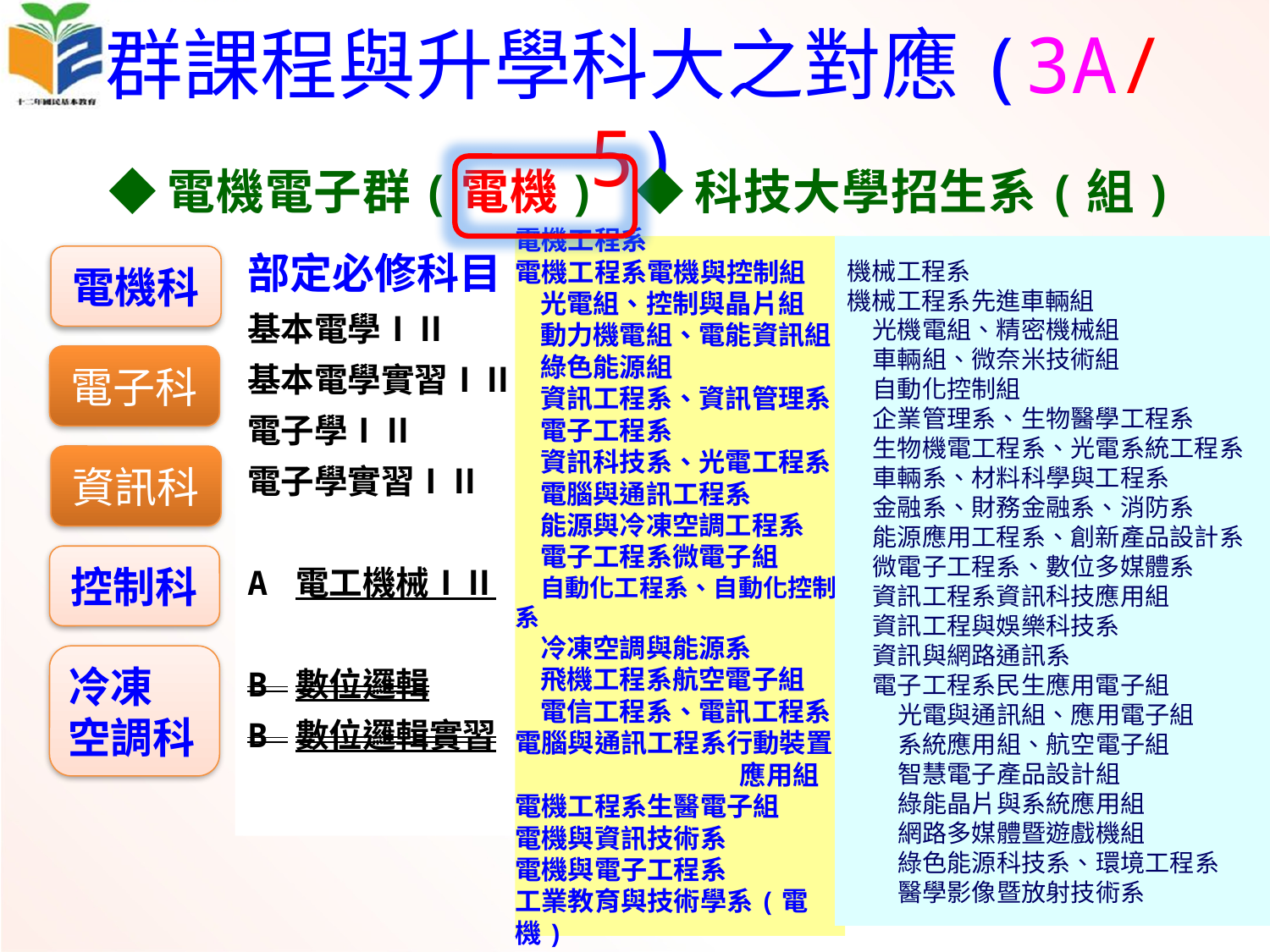

# 群課程與升學科大之對應(3A/5)
◆電機電子群(電機)

◆科技大學招生系(組)
部定必修科目
基本電學ⅠⅡ
基本電學實習ⅠⅡ、
電子學ⅠⅡ
電子學實習ⅠⅡ

A 電工機械ⅠⅡ

B 數位邏輯
B 數位邏輯實習

電機工程系
電機工程系電機與控制組
光電組、控制與晶片組
動力機電組、電能資訊組
綠色能源組
資訊工程系、資訊管理系
電子工程系
資訊科技系、光電工程系
電腦與通訊工程系
能源與冷凍空調工程系
電子工程系微電子組
自動化工程系、自動化控制系
冷凍空調與能源系
飛機工程系航空電子組
電信工程系、電訊工程系
電腦與通訊工程系行動裝置應用組
電機工程系生醫電子組
電機與資訊技術系
電機與電子工程系
工業教育與技術學系(電機)
機械工程系
機械工程系先進車輛組
光機電組、精密機械組
車輛組、微奈米技術組
自動化控制組
企業管理系、生物醫學工程系
生物機電工程系、光電系統工程系
車輛系、材料科學與工程系
金融系、財務金融系、消防系
能源應用工程系、創新產品設計系
微電子工程系、數位多媒體系
資訊工程系資訊科技應用組
資訊工程與娛樂科技系
資訊與網路通訊系
電子工程系民生應用電子組
光電與通訊組、應用電子組
系統應用組、航空電子組
智慧電子產品設計組
綠能晶片與系統應用組
網路多媒體暨遊戲機組
綠色能源科技系、環境工程系
醫學影像暨放射技術系
電機科
電子科
資訊科
控制科
冷凍
空調科